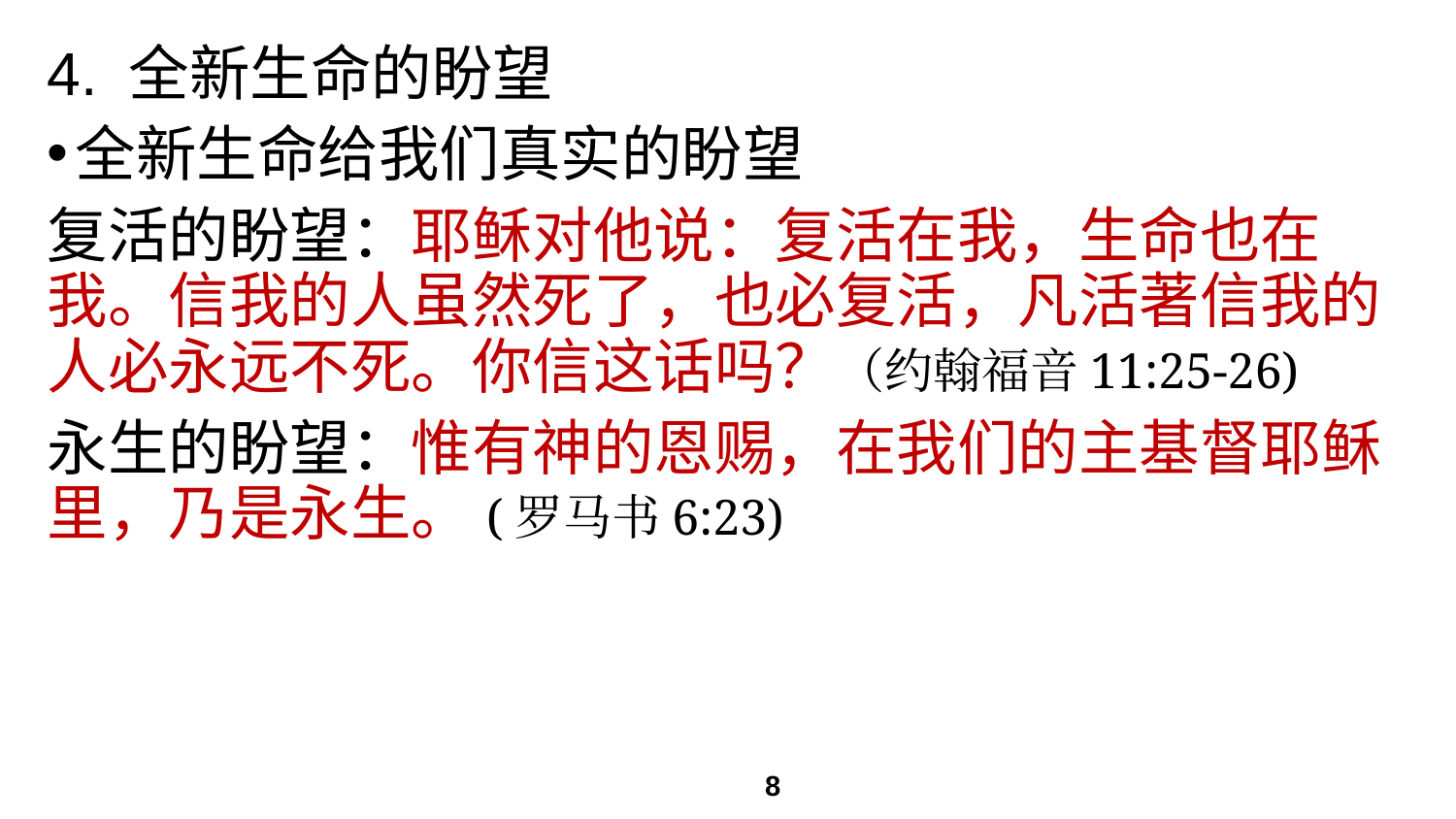

# 4. 全新生命的盼望
全新生命给我们真实的盼望
复活的盼望：耶稣对他说：复活在我，生命也在我。信我的人虽然死了，也必复活，凡活著信我的人必永远不死。你信这话吗？（约翰福音11:25-26)
永生的盼望：惟有神的恩赐，在我们的主基督耶稣里，乃是永生。(罗马书6:23)
8